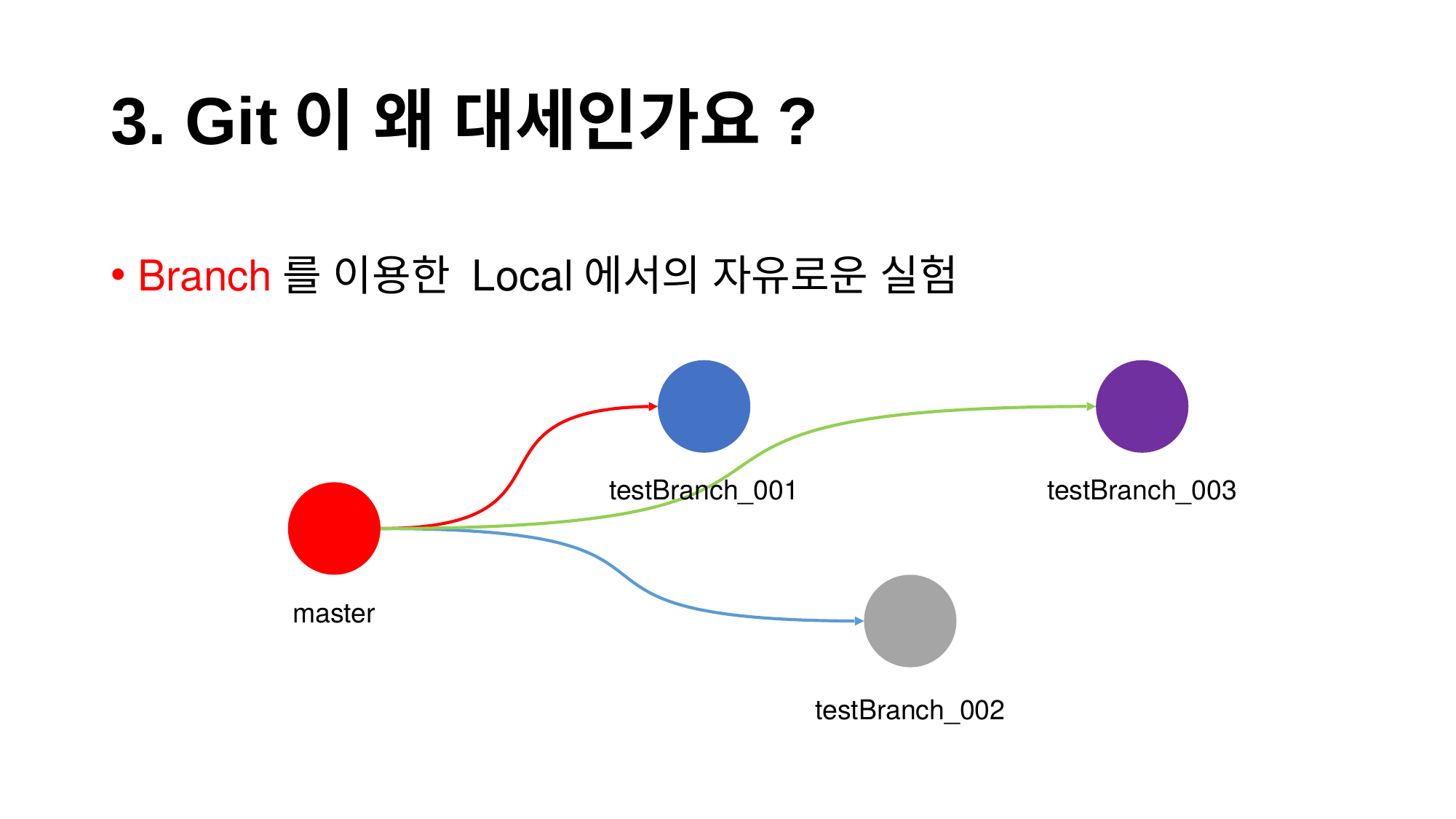

# 3. Git이 왜 대세인가요?
Branch를 이용한 Local에서의 자유로운 실험

testBranch_003
testBranch_001

master
testBranch_002